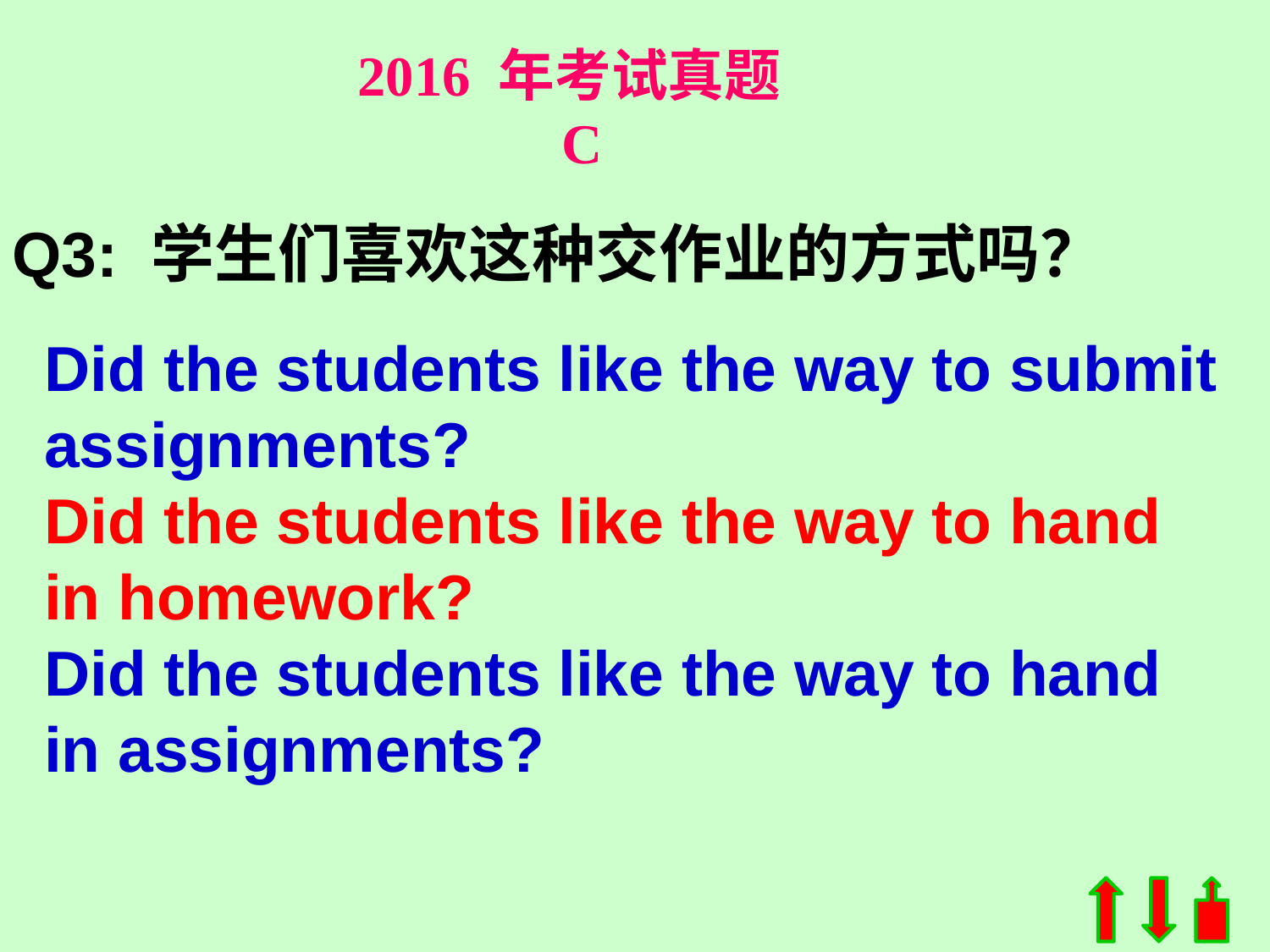

2016 年考试真题   C
Q3: 学生们喜欢这种交作业的方式吗？
Did the students like the way to submit assignments?
Did the students like the way to hand in homework?
Did the students like the way to hand in assignments?